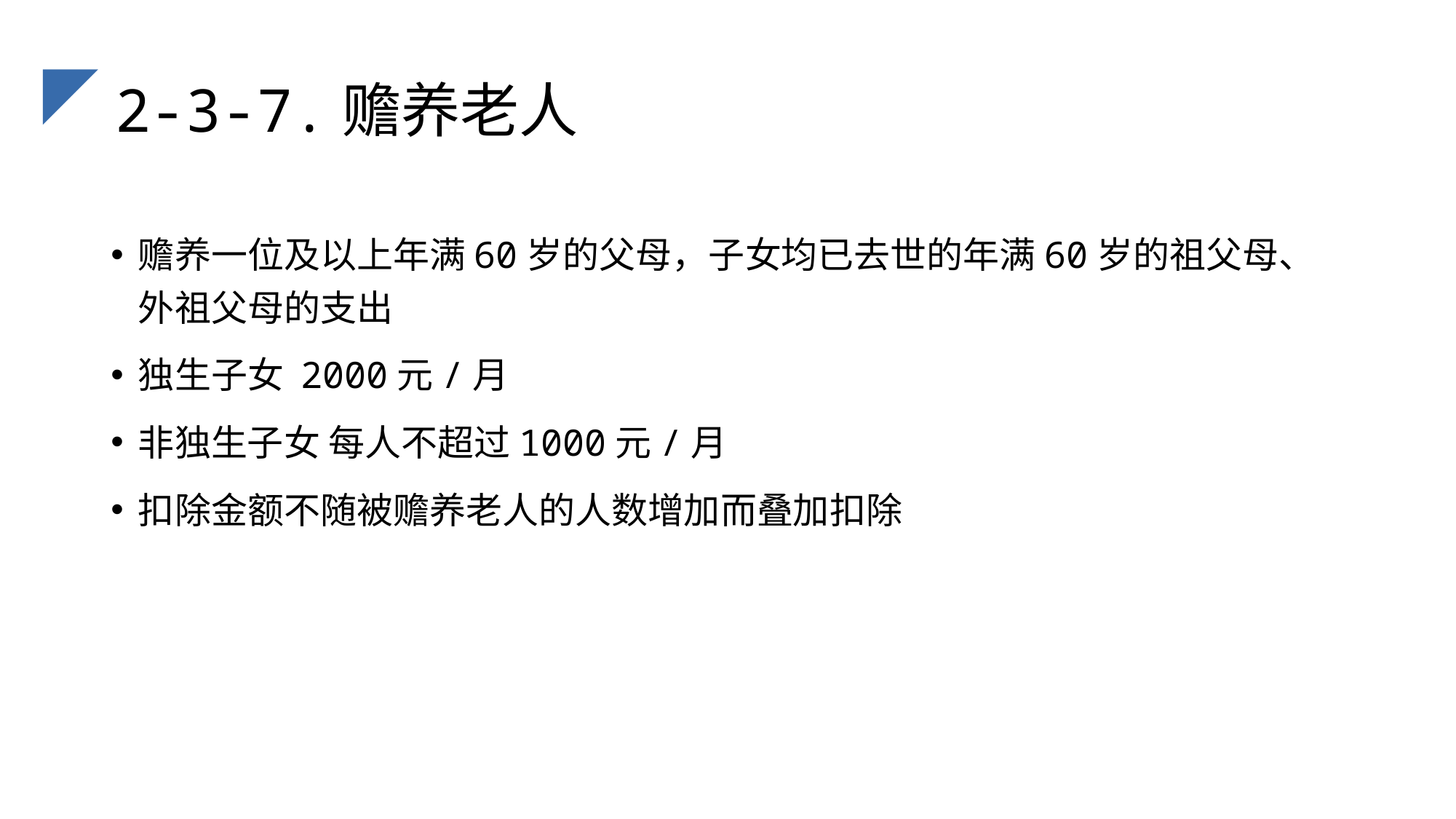

# 2-3-7.赡养老人
赡养一位及以上年满60岁的父母，子女均已去世的年满60岁的祖父母、外祖父母的支出
独生子女 2000元/月
非独生子女 每人不超过1000元/月
扣除金额不随被赡养老人的人数增加而叠加扣除